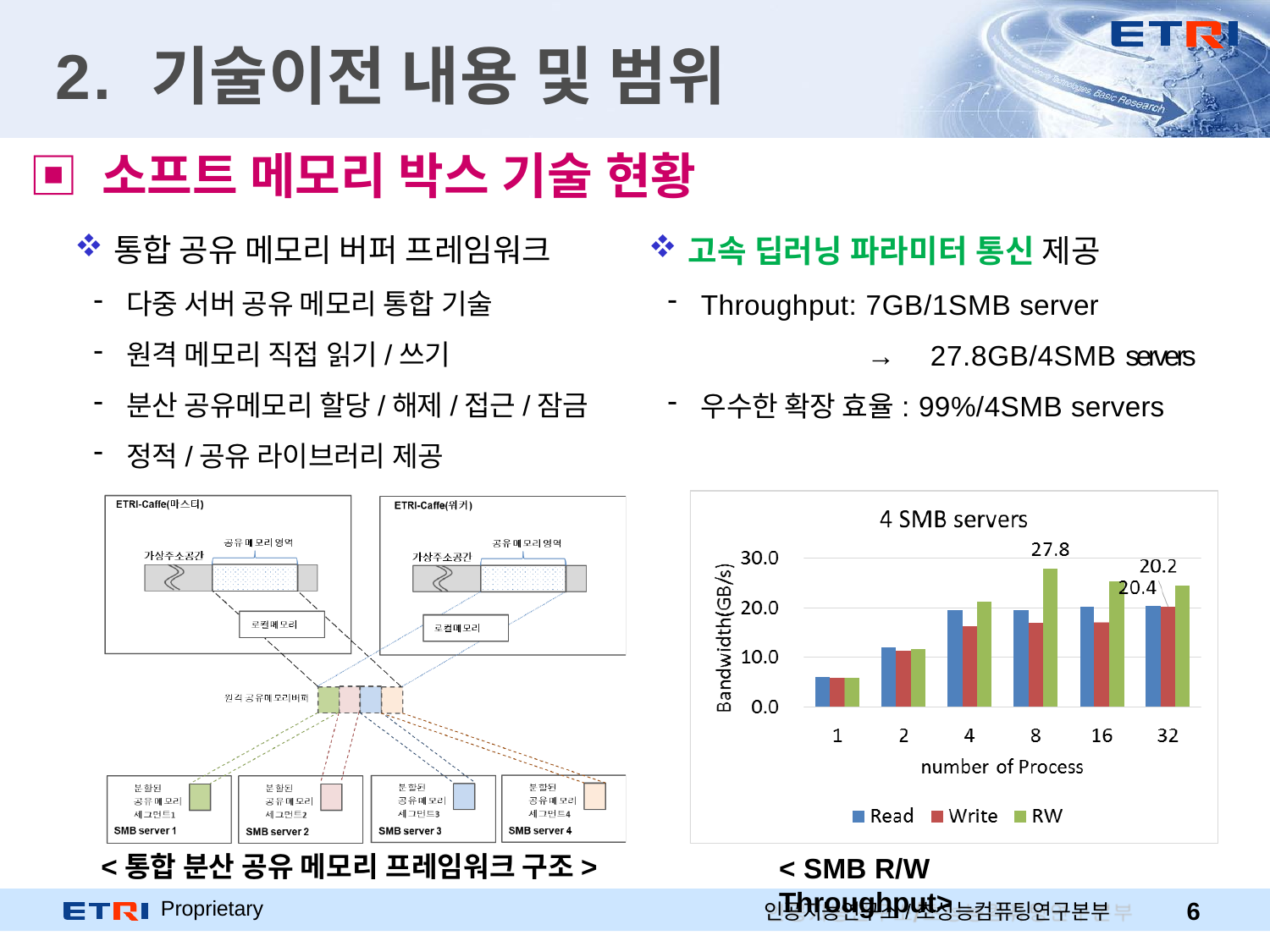

# 2. 기술이전 내용 및 범위
▣ 소프트 메모리 박스 기술 현황
통합 공유 메모리 버퍼 프레임워크
다중 서버 공유 메모리 통합 기술
원격 메모리 직접 읽기/쓰기
분산 공유메모리 할당/해제/접근/잠금
정적/공유 라이브러리 제공
고속 딥러닝 파라미터 통신 제공
Throughput: 7GB/1SMB server
→ 27.8GB/4SMB servers
우수한 확장 효율: 99%/4SMB servers

<통합 분산 공유 메모리 프레임워크 구조>
< SMB R/W Throughput>

Proprietary
6
인공지능연구소/초성능컴퓨팅연구본부